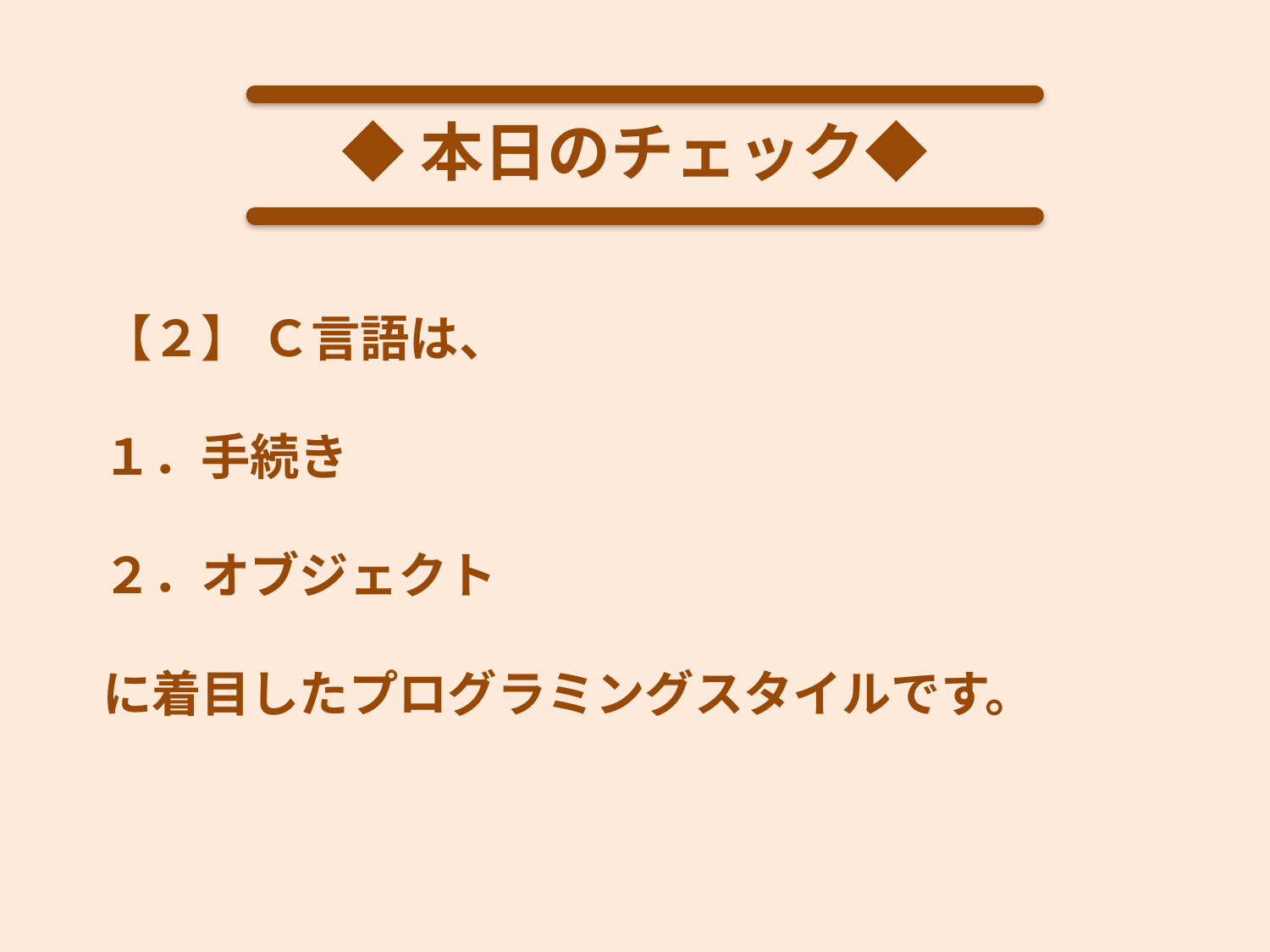

◆本日のチェック◆

【２】 Ｃ言語は、

１．手続き

２．オブジェクト

に着目したプログラミングスタイルです。